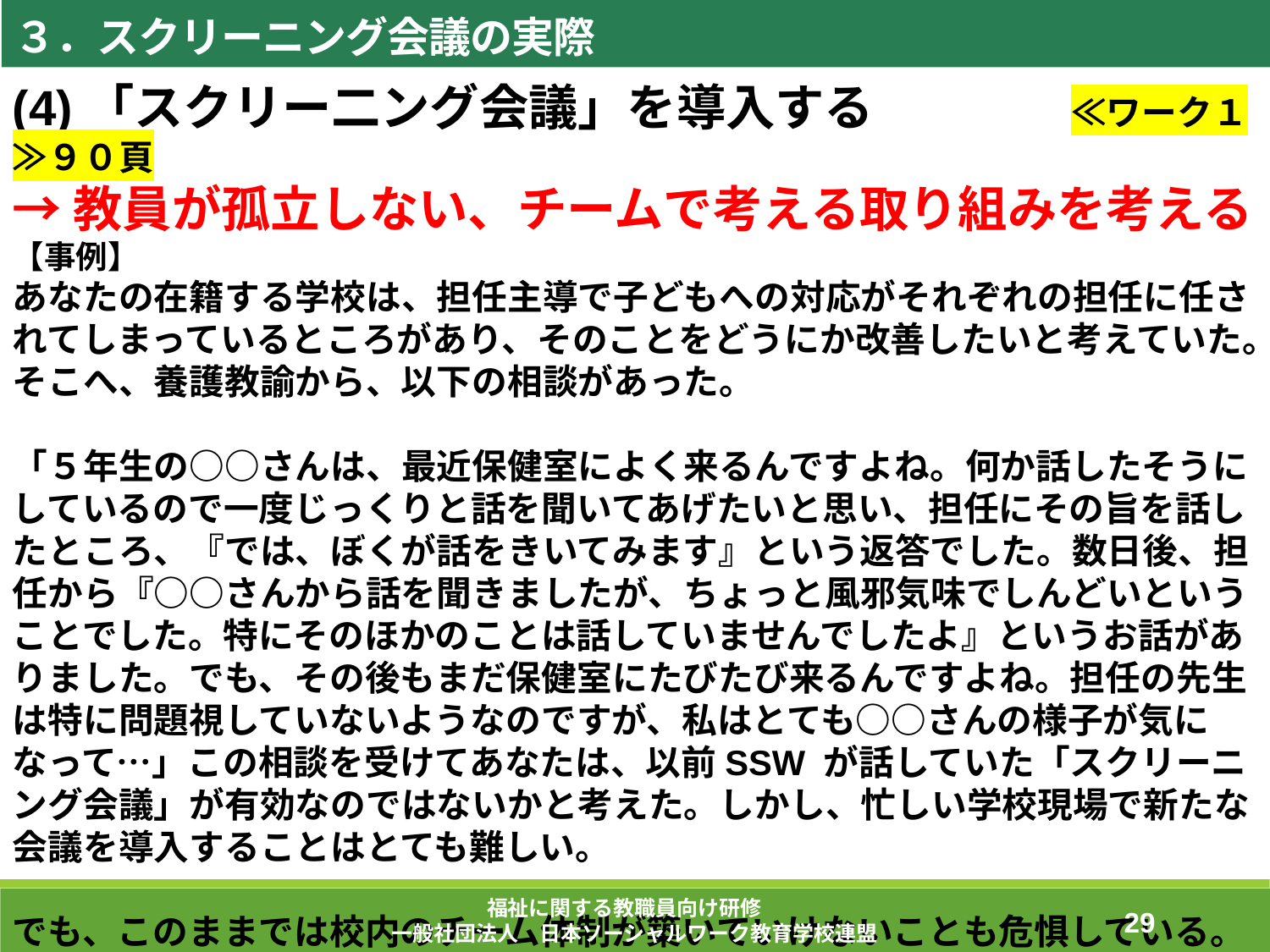

３．スクリーニング会議の実際
(4)「スクリー二ング会議」を導入する　　　　≪ワーク１≫９０頁
→教員が孤立しない、チームで考える取り組みを考える
【事例】
あなたの在籍する学校は、担任主導で子どもへの対応がそれぞれの担任に任されてしまっているところがあり、そのことをどうにか改善したいと考えていた。そこへ、養護教諭から、以下の相談があった。

「５年生の○○さんは、最近保健室によく来るんですよね。何か話したそうにしているので一度じっくりと話を聞いてあげたいと思い、担任にその旨を話したところ、『では、ぼくが話をきいてみます』という返答でした。数日後、担任から『○○さんから話を聞きましたが、ちょっと風邪気味でしんどいということでした。特にそのほかのことは話していませんでしたよ』というお話がありました。でも、その後もまだ保健室にたびたび来るんですよね。担任の先生は特に問題視していないようなのですが、私はとても○○さんの様子が気になって…」この相談を受けてあなたは、以前SSW が話していた「スクリーニング会議」が有効なのではないかと考えた。しかし、忙しい学校現場で新たな会議を導入することはとても難しい。

でも、このままでは校内のチーム体制が築いていけないことも危惧している。

福祉に関する教職員向け研修
一般社団法人　日本ソーシャルワーク教育学校連盟
29